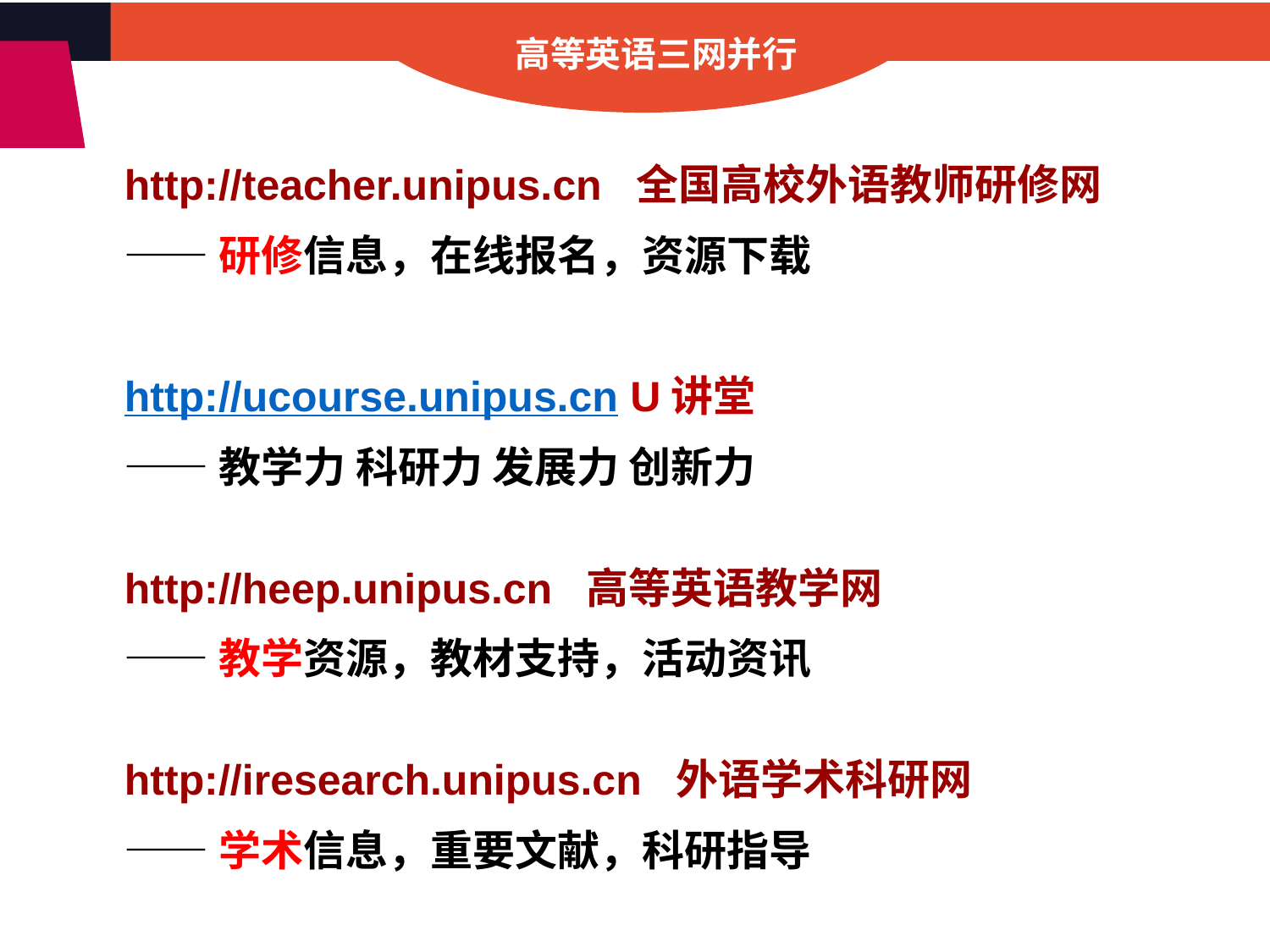

高等英语三网并行

http://teacher.unipus.cn  全国高校外语教师研修网
——研修信息，在线报名，资源下载

http://ucourse.unipus.cn U讲堂
——教学力 科研力 发展力 创新力

http://heep.unipus.cn  高等英语教学网
——教学资源，教材支持，活动资讯

http://iresearch.unipus.cn  外语学术科研网
——学术信息，重要文献，科研指导